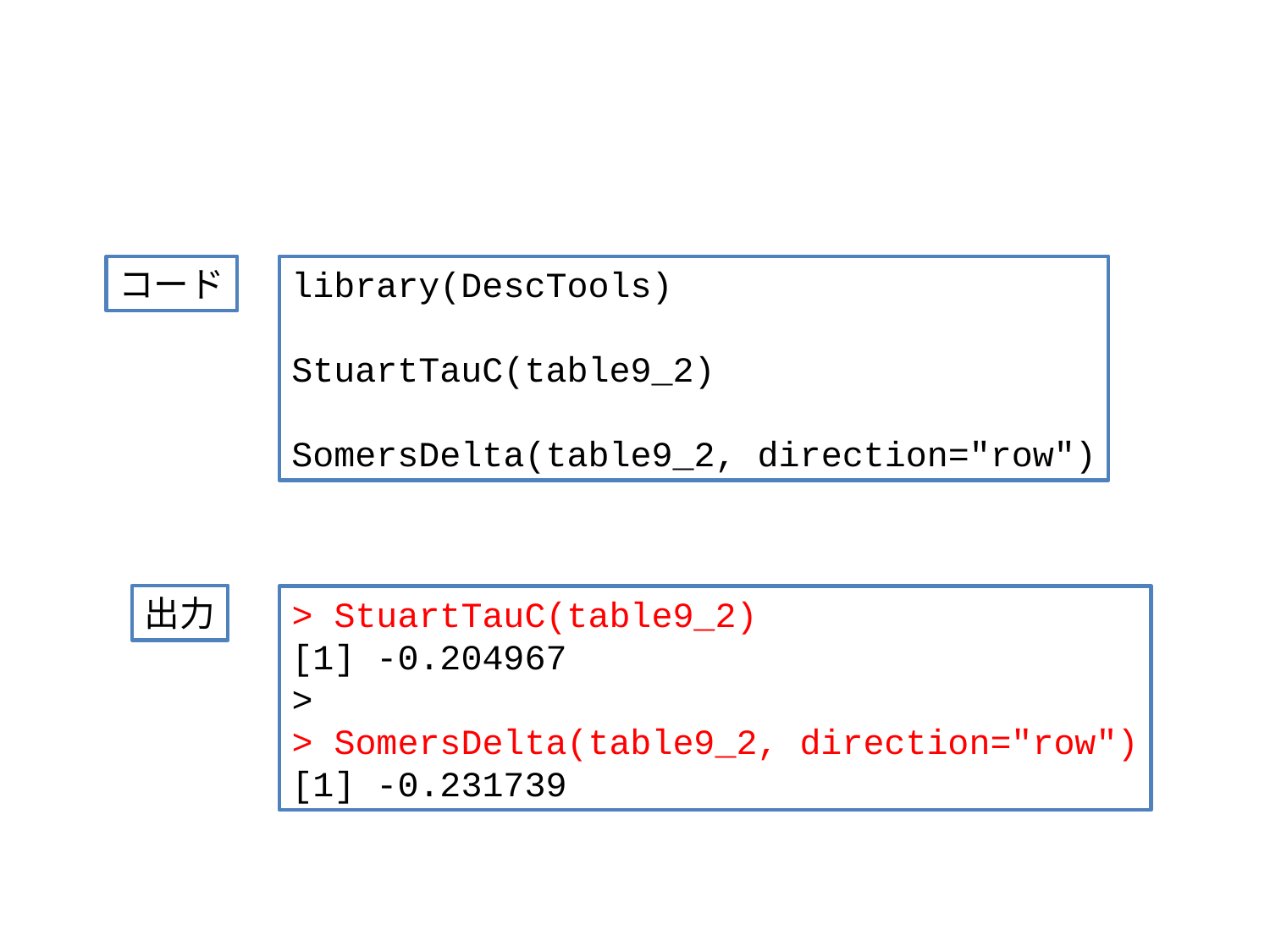

#
コード
library(DescTools)

StuartTauC(table9_2)

SomersDelta(table9_2, direction="row")
出力
> StuartTauC(table9_2)
[1] -0.204967
>
> SomersDelta(table9_2, direction="row")
[1] -0.231739